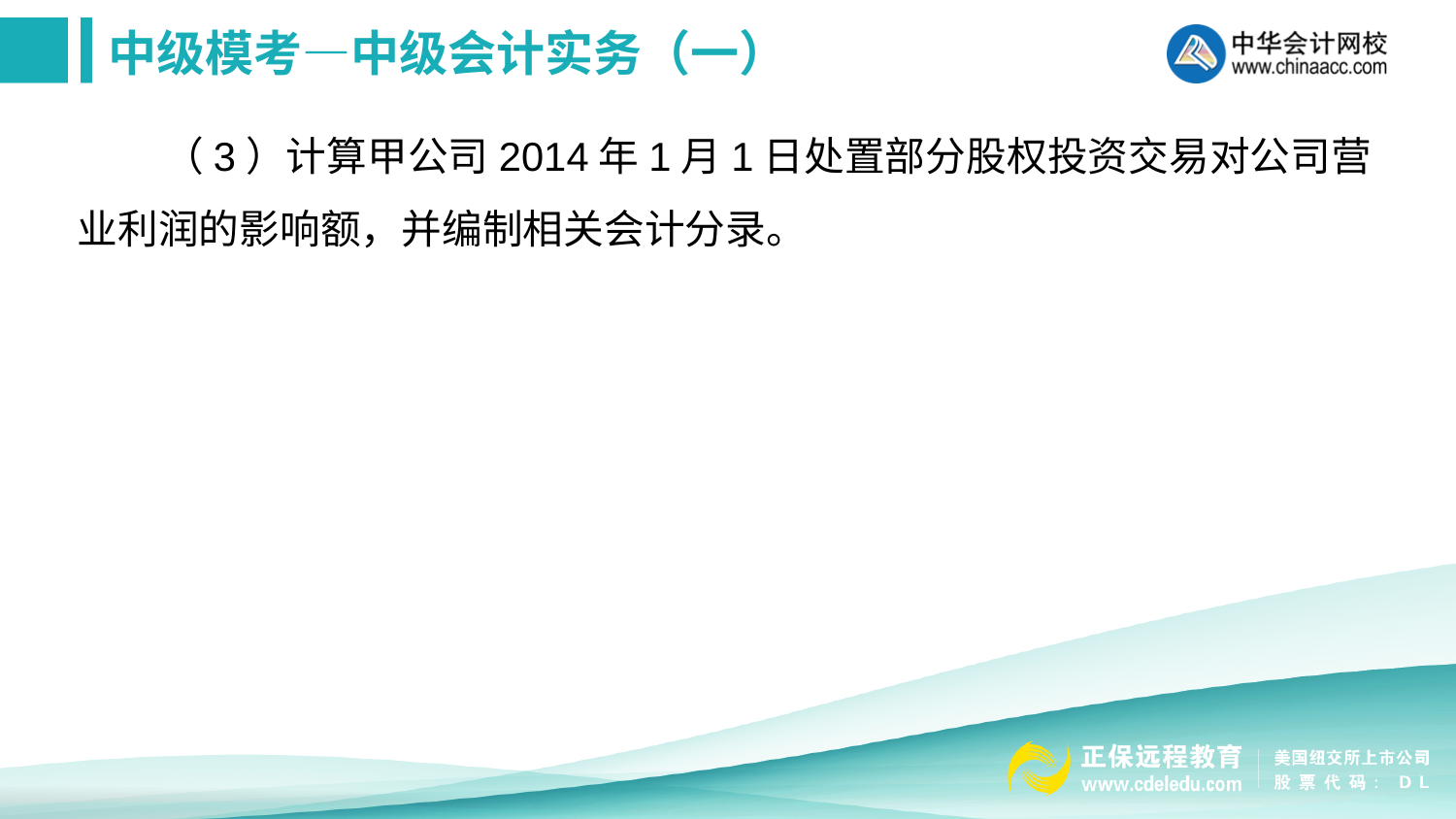

（3）计算甲公司2014年1月1日处置部分股权投资交易对公司营业利润的影响额，并编制相关会计分录。